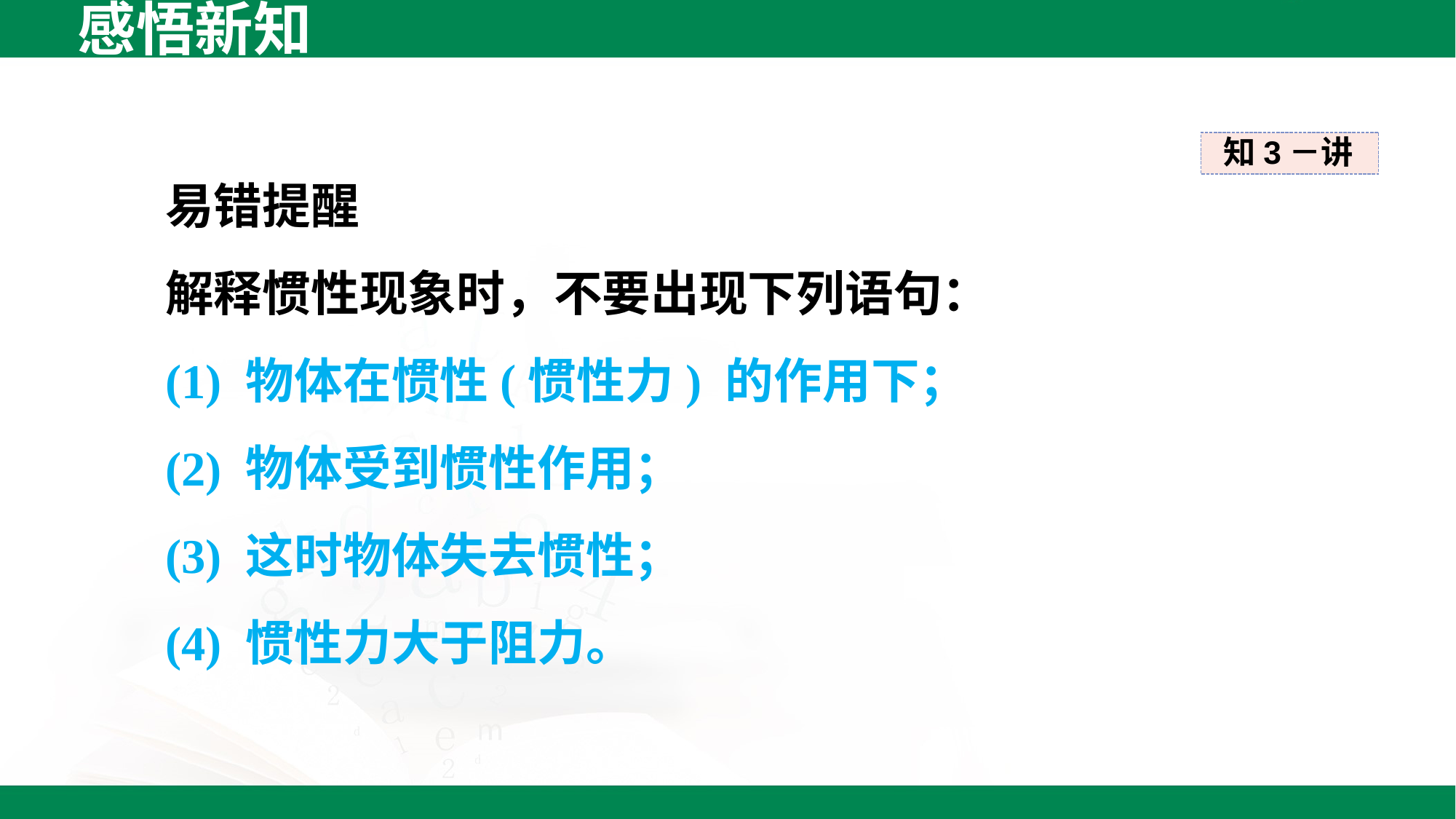

感悟新知
知3－讲

易错提醒
解释惯性现象时，不要出现下列语句：
(1) 物体在惯性(惯性力) 的作用下；
(2) 物体受到惯性作用；
(3) 这时物体失去惯性；
(4) 惯性力大于阻力。